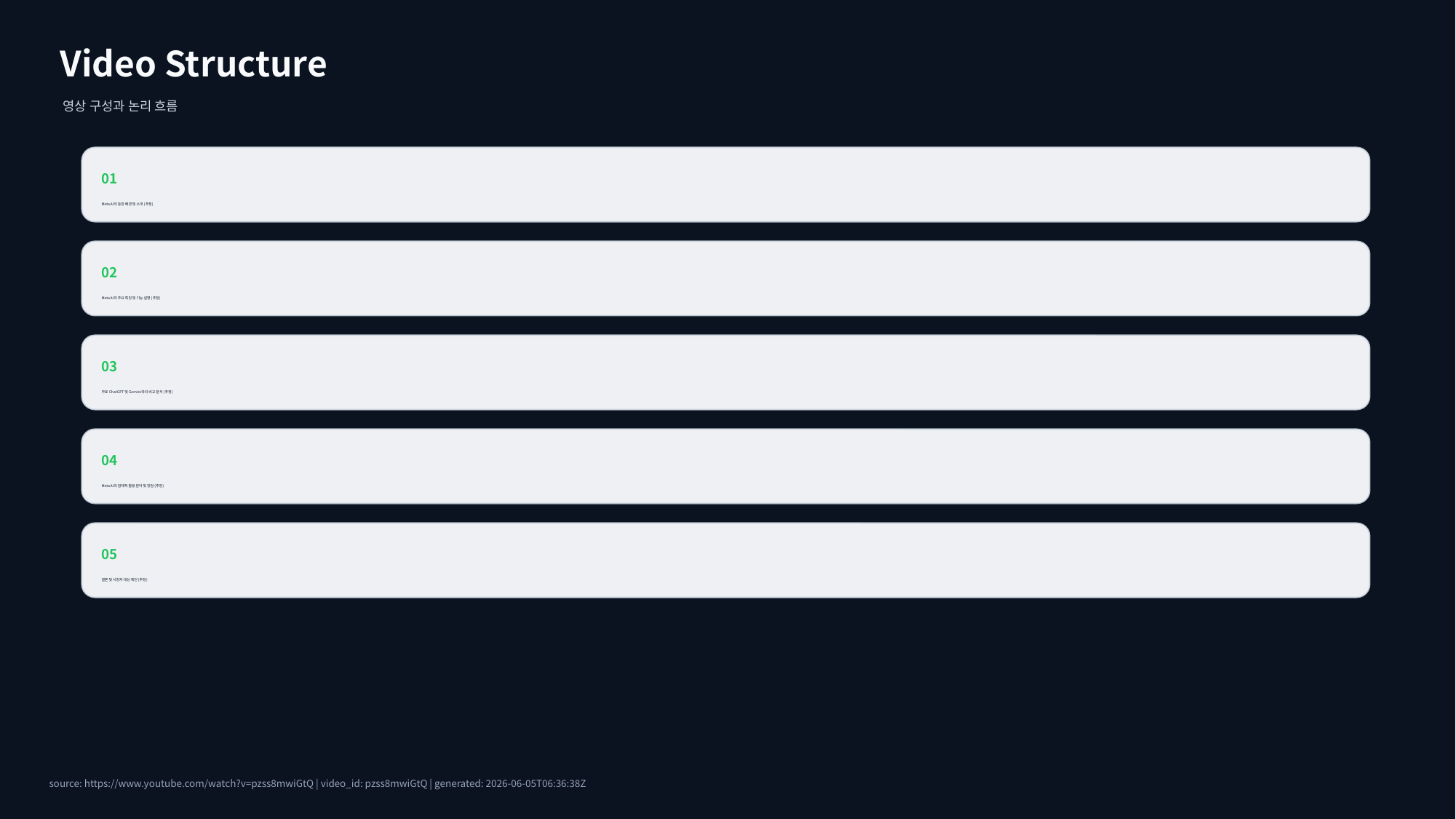

Video Structure
영상 구성과 논리 흐름

01
Meta AI의 등장 배경 및 소개 (추정)

02
Meta AI의 주요 특징 및 기능 설명 (추정)

03
무료 ChatGPT 및 Gemini와의 비교 분석 (추정)

04
Meta AI의 잠재적 활용 분야 및 장점 (추정)

05
결론 및 시청자 대상 제언 (추정)
source: https://www.youtube.com/watch?v=pzss8mwiGtQ | video_id: pzss8mwiGtQ | generated: 2026-06-05T06:36:38Z